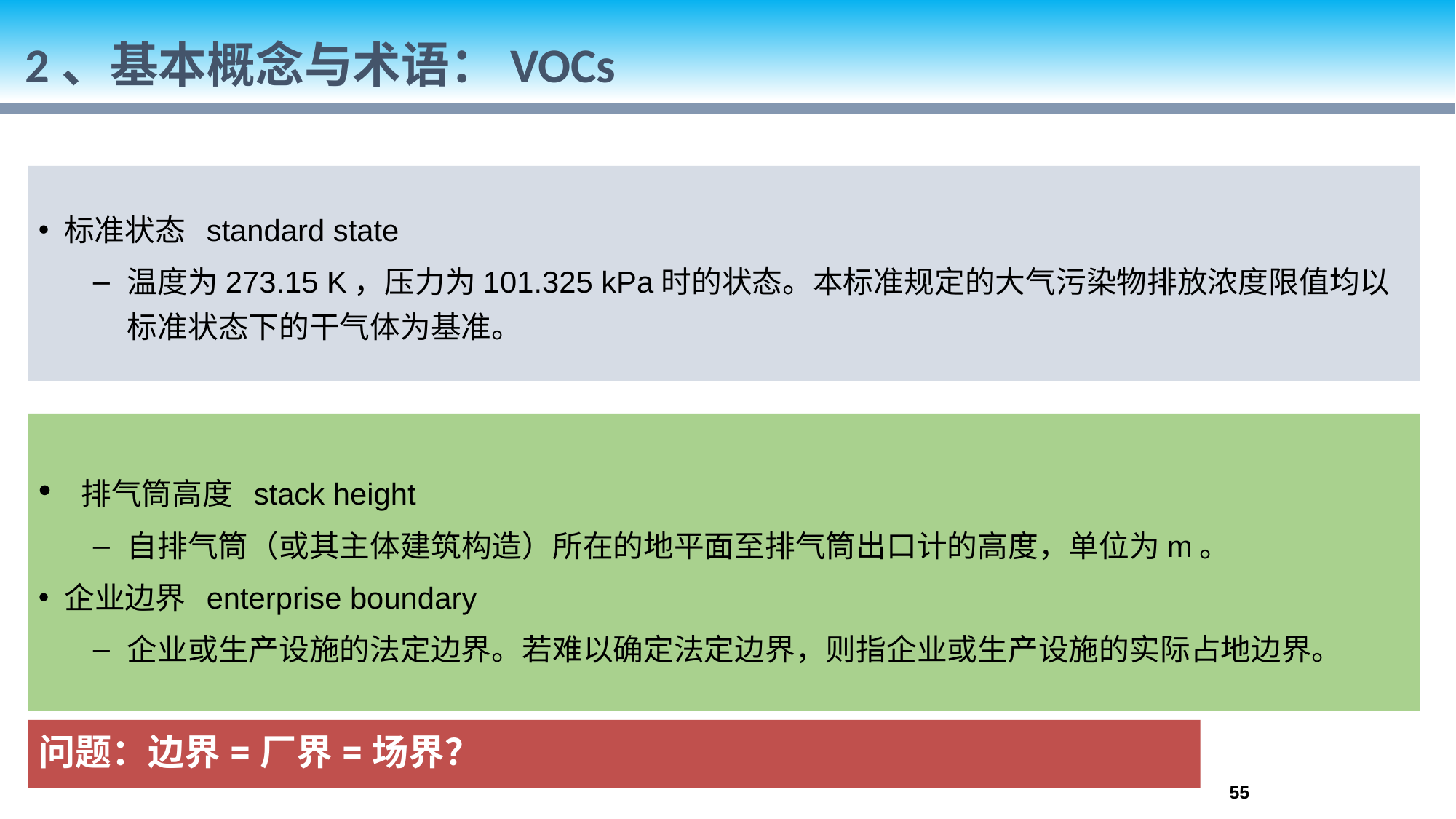

2、基本概念与术语：VOCs
标准状态  standard state
温度为273.15 K，压力为101.325 kPa时的状态。本标准规定的大气污染物排放浓度限值均以标准状态下的干气体为基准。
 排气筒高度  stack height
自排气筒（或其主体建筑构造）所在的地平面至排气筒出口计的高度，单位为m。
企业边界  enterprise boundary
企业或生产设施的法定边界。若难以确定法定边界，则指企业或生产设施的实际占地边界。
问题：边界=厂界=场界？
55